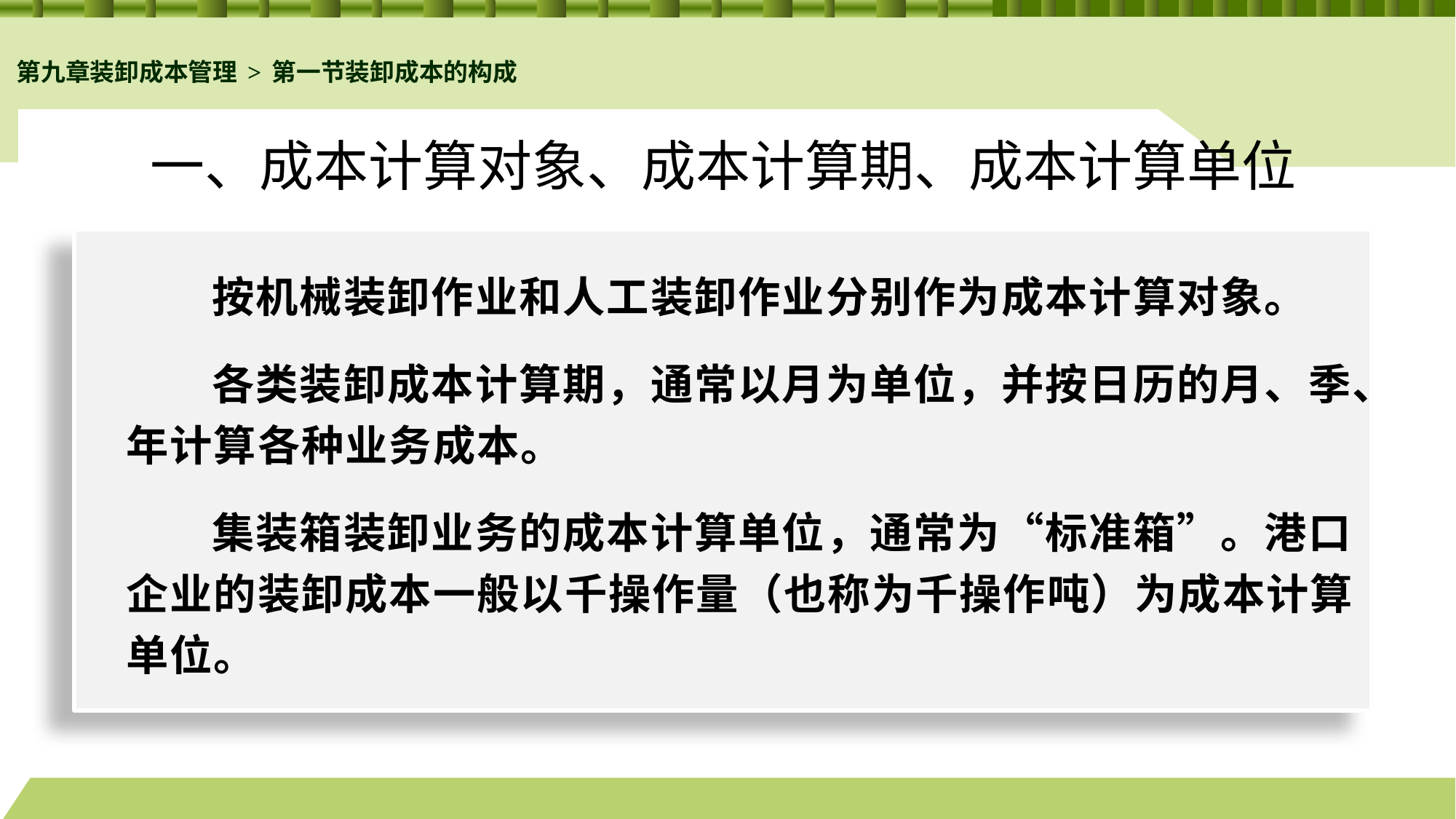

第九章装卸成本管理>第一节装卸成本的构成
# 一、成本计算对象、成本计算期、成本计算单位
按机械装卸作业和人工装卸作业分别作为成本计算对象。
各类装卸成本计算期，通常以月为单位，并按日历的月、季、年计算各种业务成本。
集装箱装卸业务的成本计算单位，通常为“标准箱”。港口企业的装卸成本一般以千操作量（也称为千操作吨）为成本计算单位。